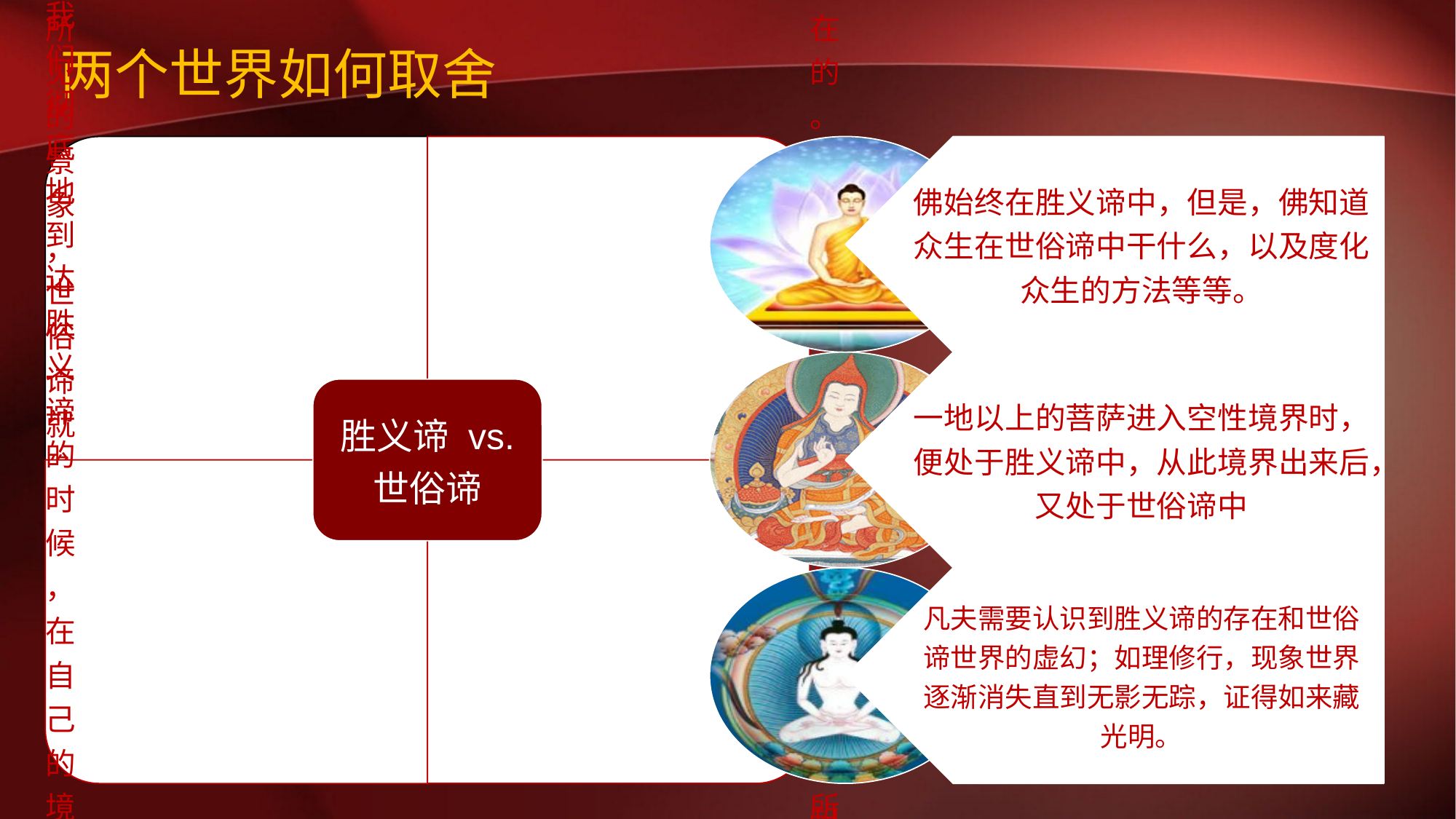

# 两个世界如何取舍
胜义谛 vs. 世俗谛
佛始终在胜义谛中，但是，佛知道众生在世俗谛中干什么，以及度化众生的方法等等。
一地以上的菩萨进入空性境界时，便处于胜义谛中，从此境界出来后，又处于世俗谛中
凡夫需要认识到胜义谛的存在和世俗谛世界的虚幻；如理修行，现象世界逐渐消失直到无影无踪，证得如来藏光明。